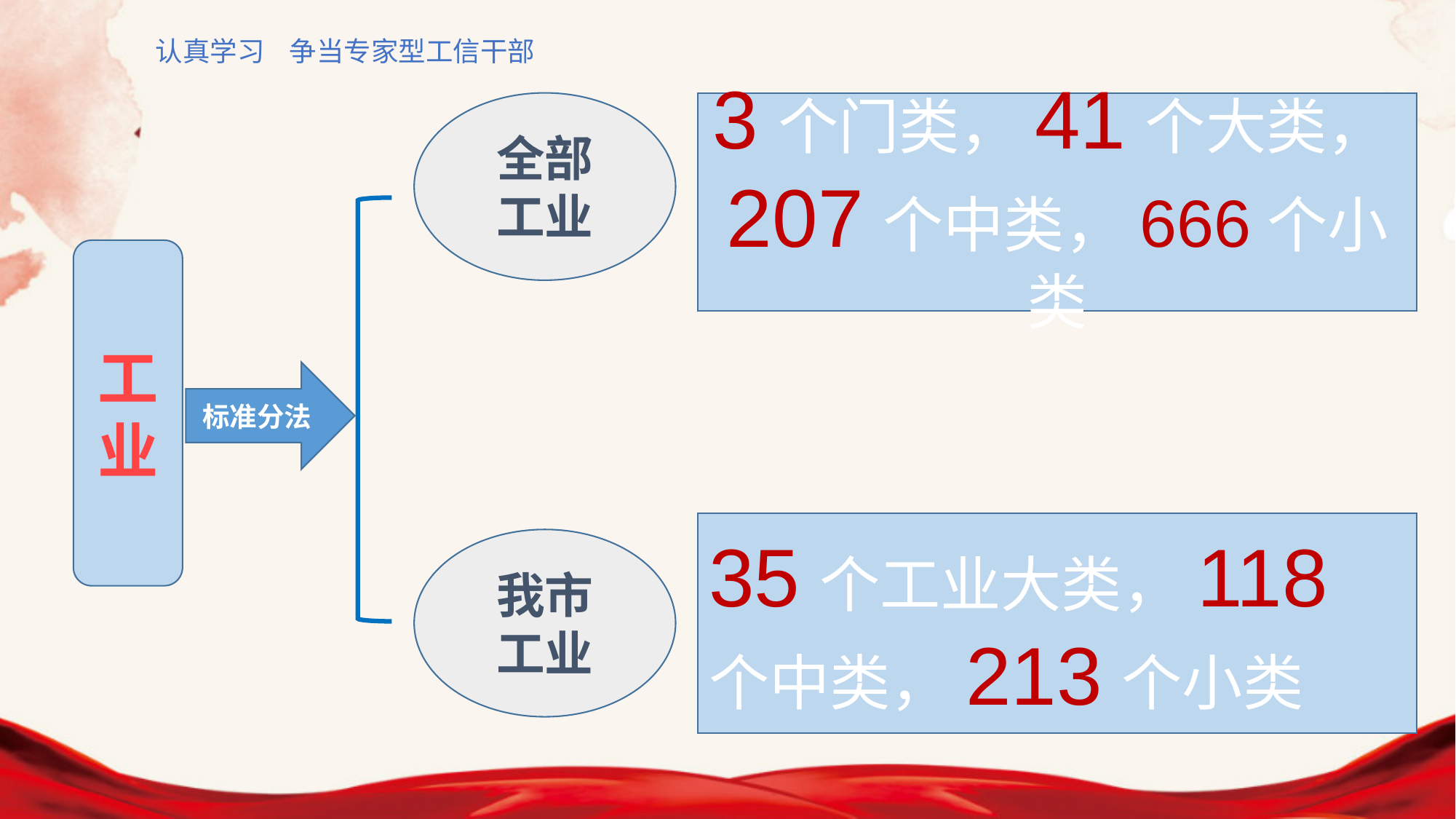

认真学习    争当专家型工信干部
全部
工业
3个门类，41个大类，207个中类，666个小类

工业
标准分法
35个工业大类，118个中类，213个小类
我市
工业